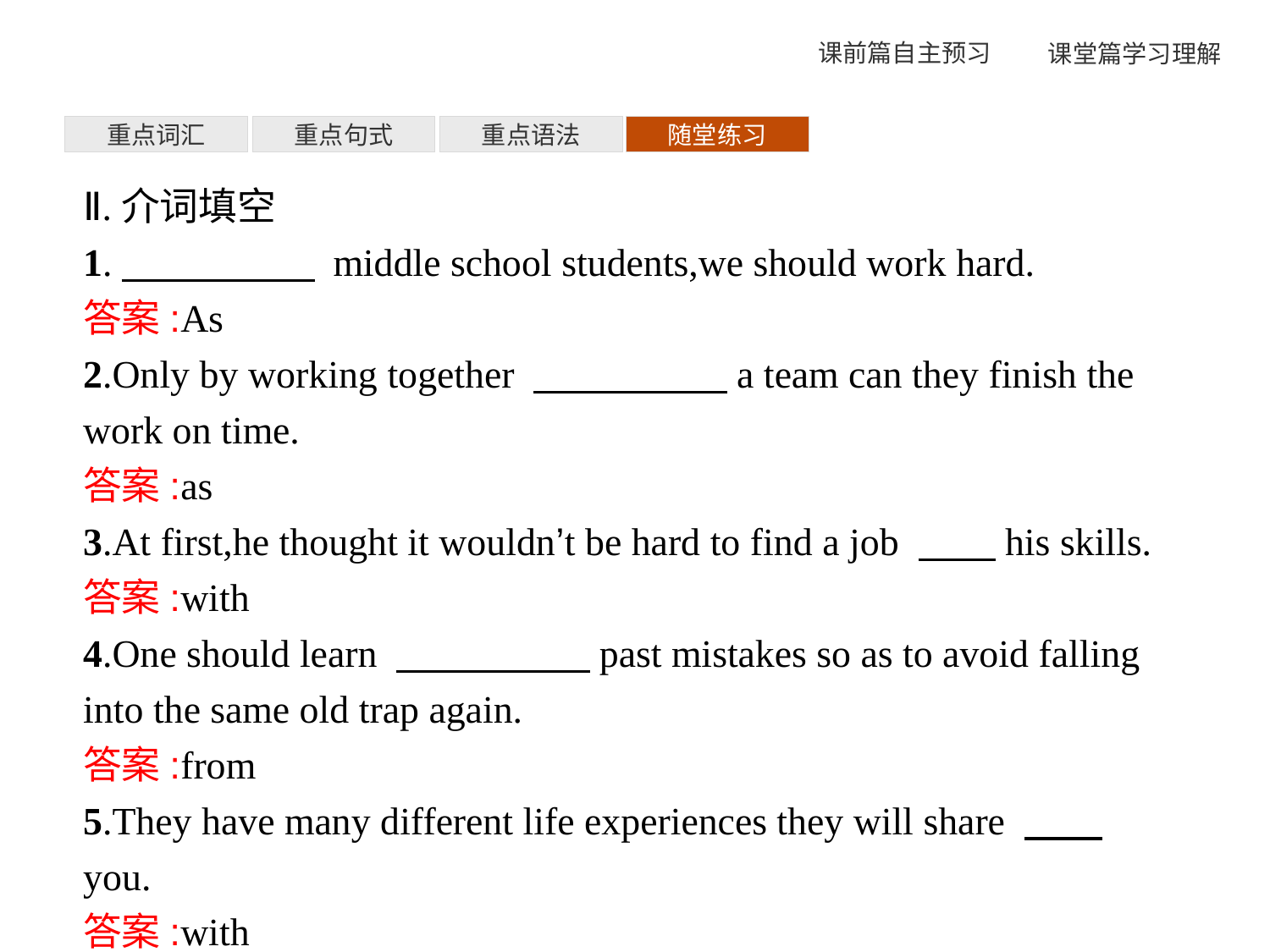

重点词汇
重点句式
重点语法
随堂练习
Ⅱ.介词填空
1.　　　　　 middle school students,we should work hard.
答案:As
2.Only by working together 　　　　　a team can they finish the work on time.
答案:as
3.At first,he thought it wouldn’t be hard to find a job 　　his skills.
答案:with
4.One should learn 　　　　　past mistakes so as to avoid falling into the same old trap again.
答案:from
5.They have many different life experiences they will share 　　you.
答案:with